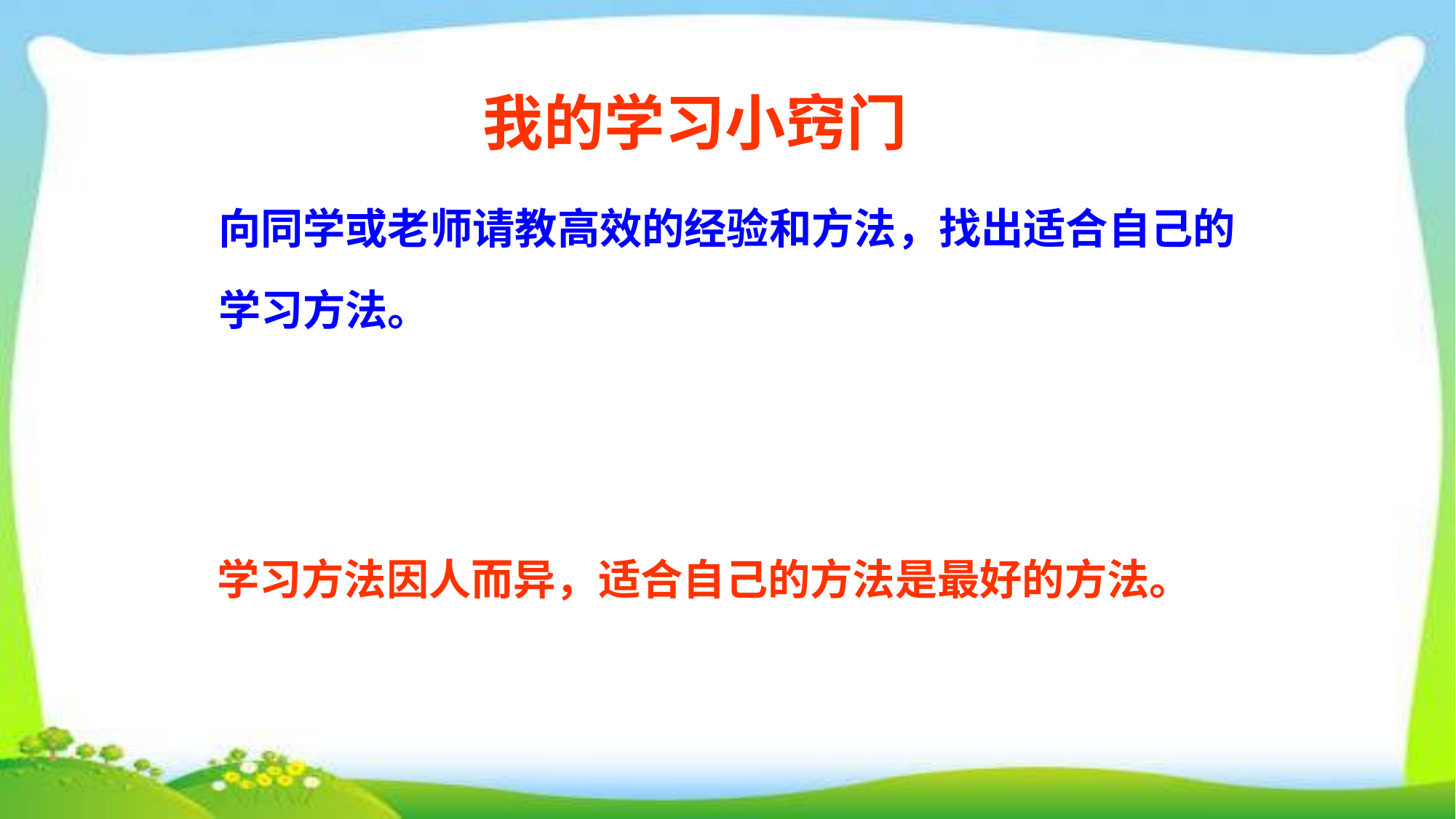

我的学习小窍门
向同学或老师请教高效的经验和方法，找出适合自己的学习方法。

学习方法因人而异，适合自己的方法是最好的方法。